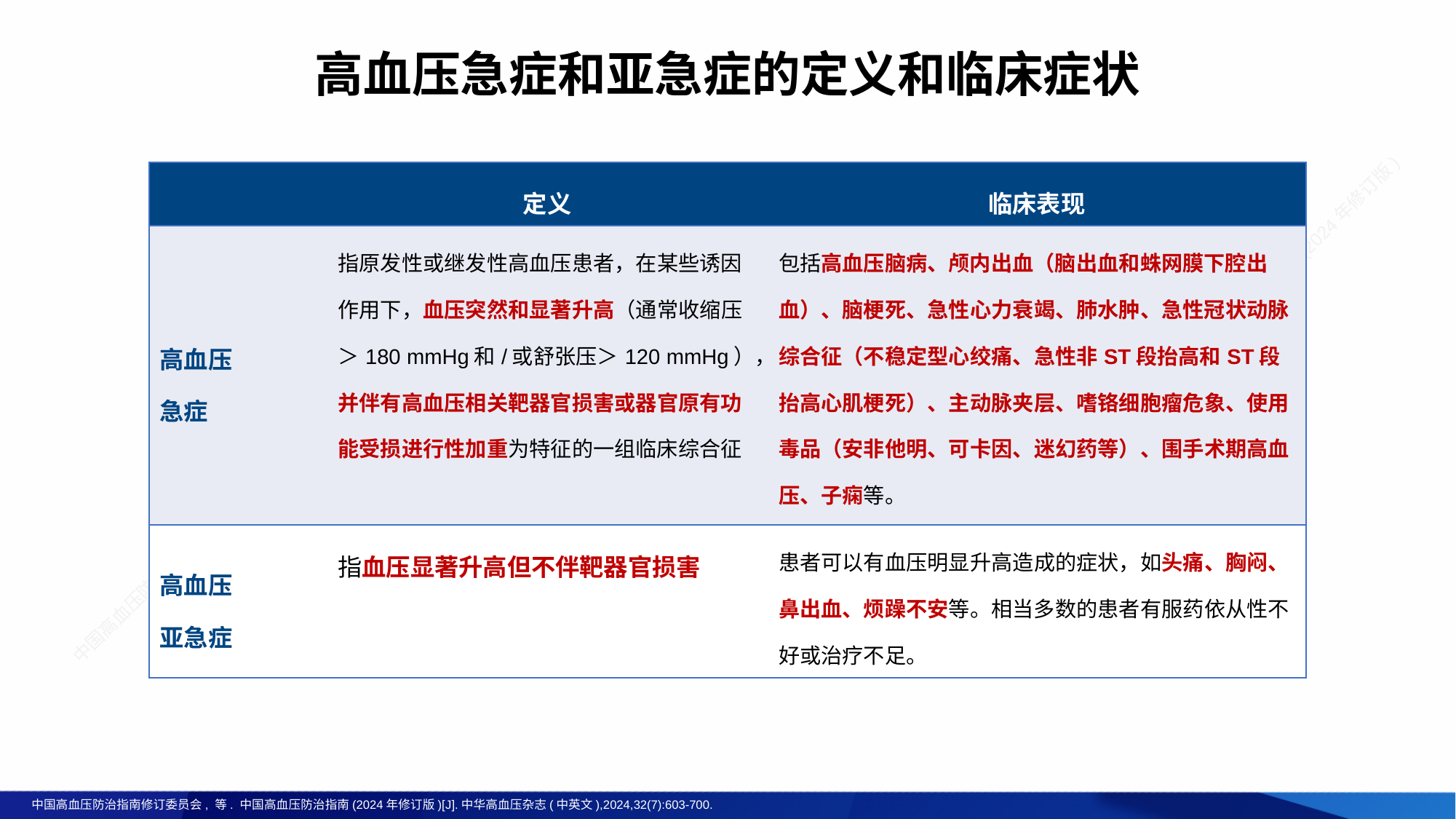

高血压急症和亚急症的定义和临床症状
|  | 定义 | 临床表现 |
| --- | --- | --- |
| 高血压 急症 | 指原发性或继发性高血压患者，在某些诱因作用下，血压突然和显著升高（通常收缩压＞180 mmHg和/或舒张压＞120 mmHg），并伴有高血压相关靶器官损害或器官原有功能受损进行性加重为特征的一组临床综合征 | 包括高血压脑病、颅内出血（脑出血和蛛网膜下腔出血）、脑梗死、急性心力衰竭、肺水肿、急性冠状动脉综合征（不稳定型心绞痛、急性非ST段抬高和ST段抬高心肌梗死）、主动脉夹层、嗜铬细胞瘤危象、使用毒品（安非他明、可卡因、迷幻药等）、围手术期高血压、子痫等。 |
| 高血压 亚急症 | 指血压显著升高但不伴靶器官损害 | 患者可以有血压明显升高造成的症状，如头痛、胸闷、鼻出血、烦躁不安等。相当多数的患者有服药依从性不好或治疗不足。 |